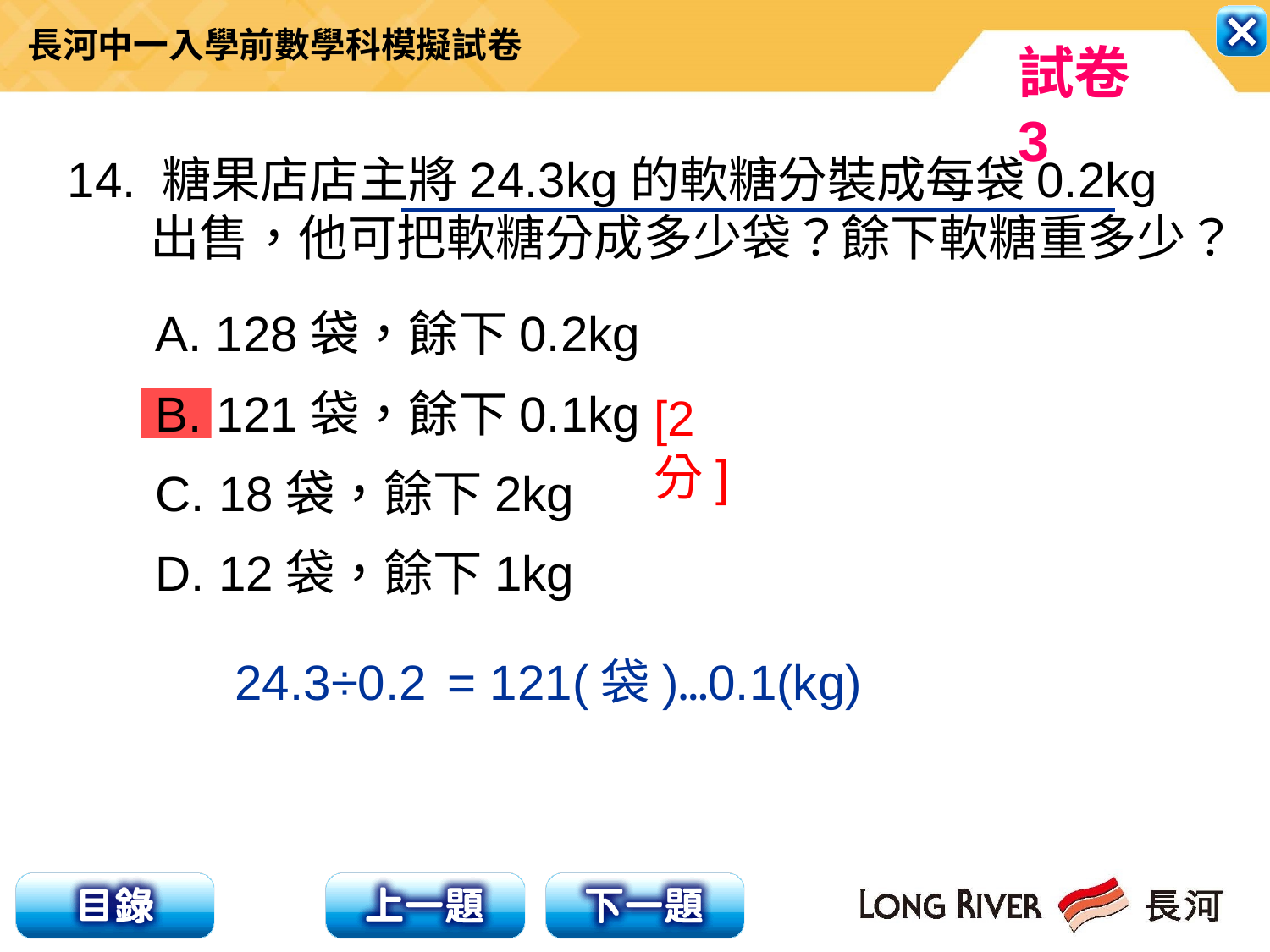

14. 糖果店店主將24.3kg的軟糖分裝成每袋0.2kg出售，他可把軟糖分成多少袋？餘下軟糖重多少？
A. 128袋，餘下0.2kg
B. 121袋，餘下0.1kg
C. 18袋，餘下2kg
D. 12袋，餘下1kg
[2分]

= 121(袋)…0.1(kg)
24.3÷0.2